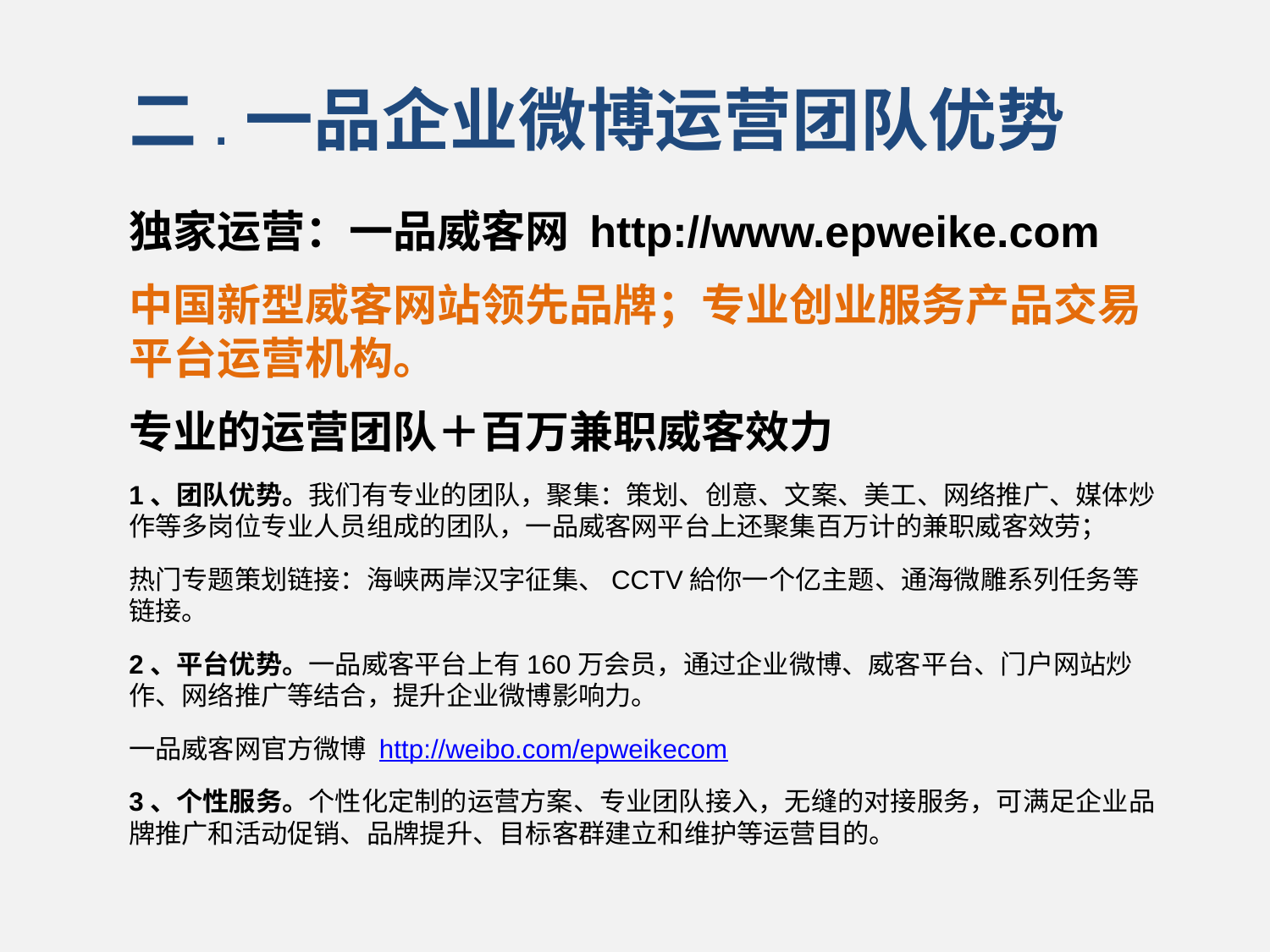

# 二.一品企业微博运营团队优势
独家运营：一品威客网 http://www.epweike.com
中国新型威客网站领先品牌；专业创业服务产品交易平台运营机构。
专业的运营团队＋百万兼职威客效力
1、团队优势。我们有专业的团队，聚集：策划、创意、文案、美工、网络推广、媒体炒作等多岗位专业人员组成的团队，一品威客网平台上还聚集百万计的兼职威客效劳；
热门专题策划链接：海峡两岸汉字征集、CCTV給你一个亿主题、通海微雕系列任务等链接。
2、平台优势。一品威客平台上有160万会员，通过企业微博、威客平台、门户网站炒作、网络推广等结合，提升企业微博影响力。
一品威客网官方微博 http://weibo.com/epweikecom
3、个性服务。个性化定制的运营方案、专业团队接入，无缝的对接服务，可满足企业品牌推广和活动促销、品牌提升、目标客群建立和维护等运营目的。